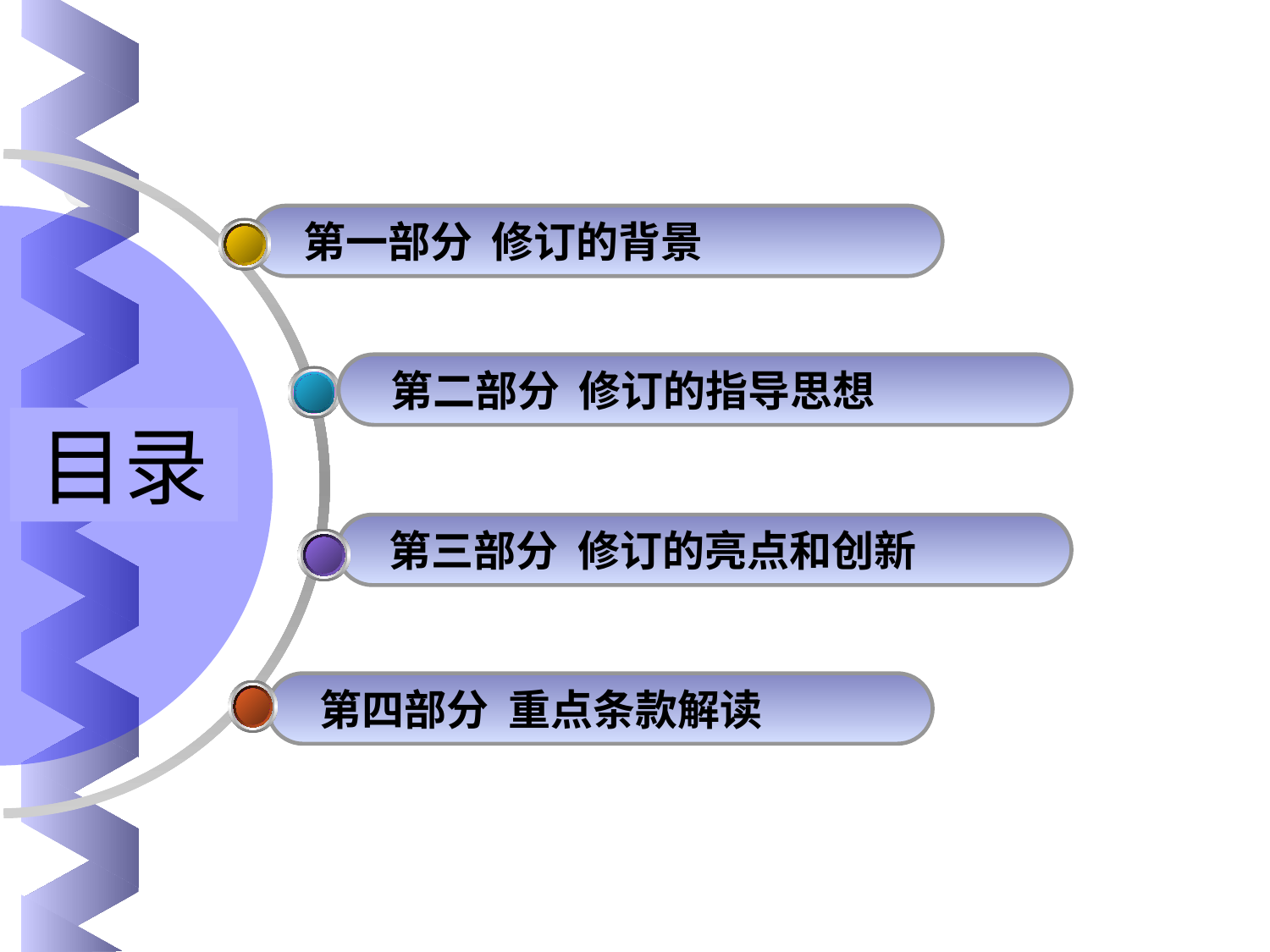

第一部分  修订的背景

  第二部分  修订的指导思想

目录
  第三部分  修订的亮点和创新

  第四部分  重点条款解读